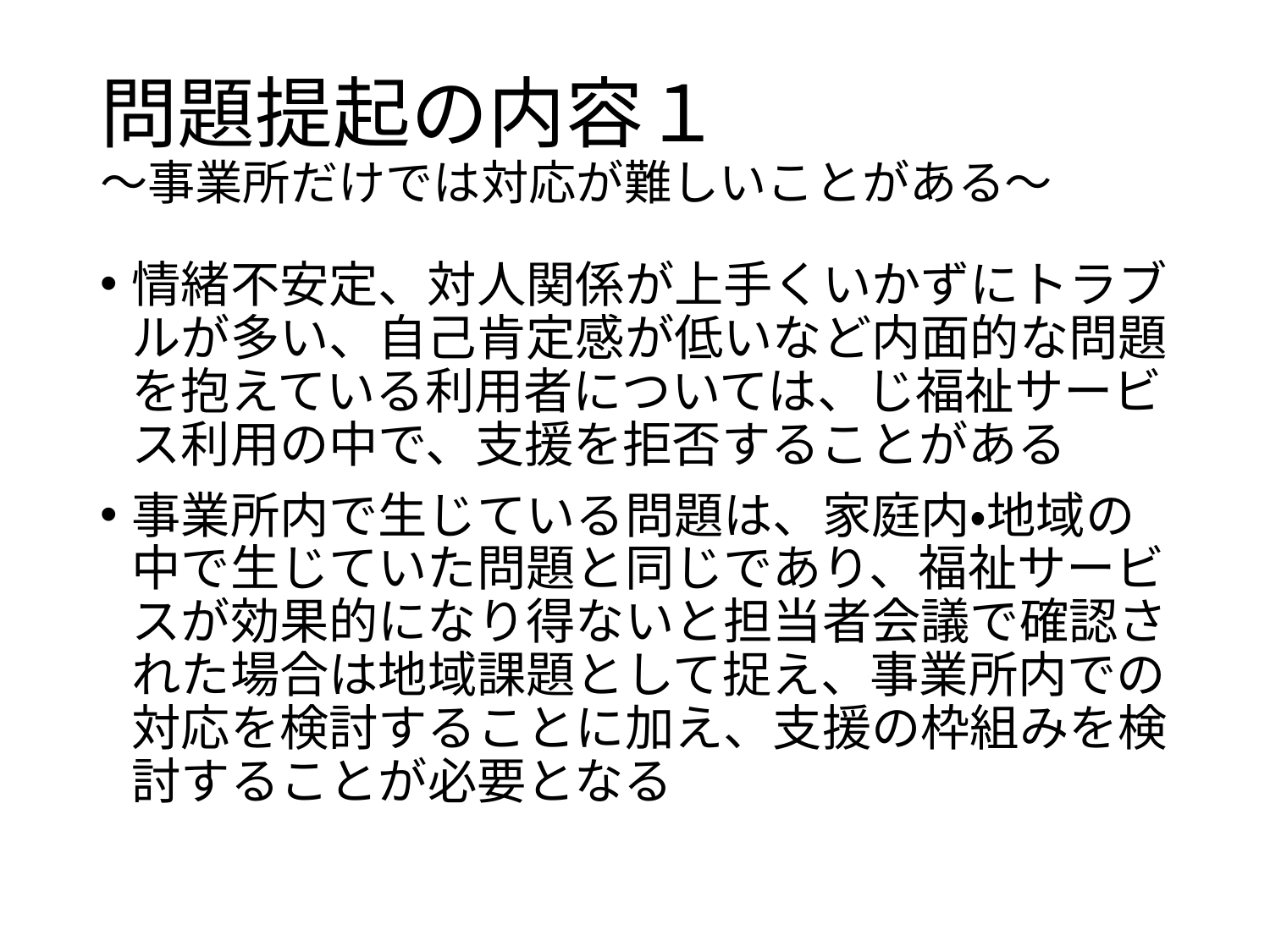

# 問題提起の内容１ ～事業所だけでは対応が難しいことがある～
情緒不安定、対人関係が上手くいかずにトラブルが多い、自己肯定感が低いなど内面的な問題を抱えている利用者については、じ福祉サービス利用の中で、支援を拒否することがある
事業所内で生じている問題は、家庭内・地域の中で生じていた問題と同じであり、福祉サービスが効果的になり得ないと担当者会議で確認された場合は地域課題として捉え、事業所内での対応を検討することに加え、支援の枠組みを検討することが必要となる